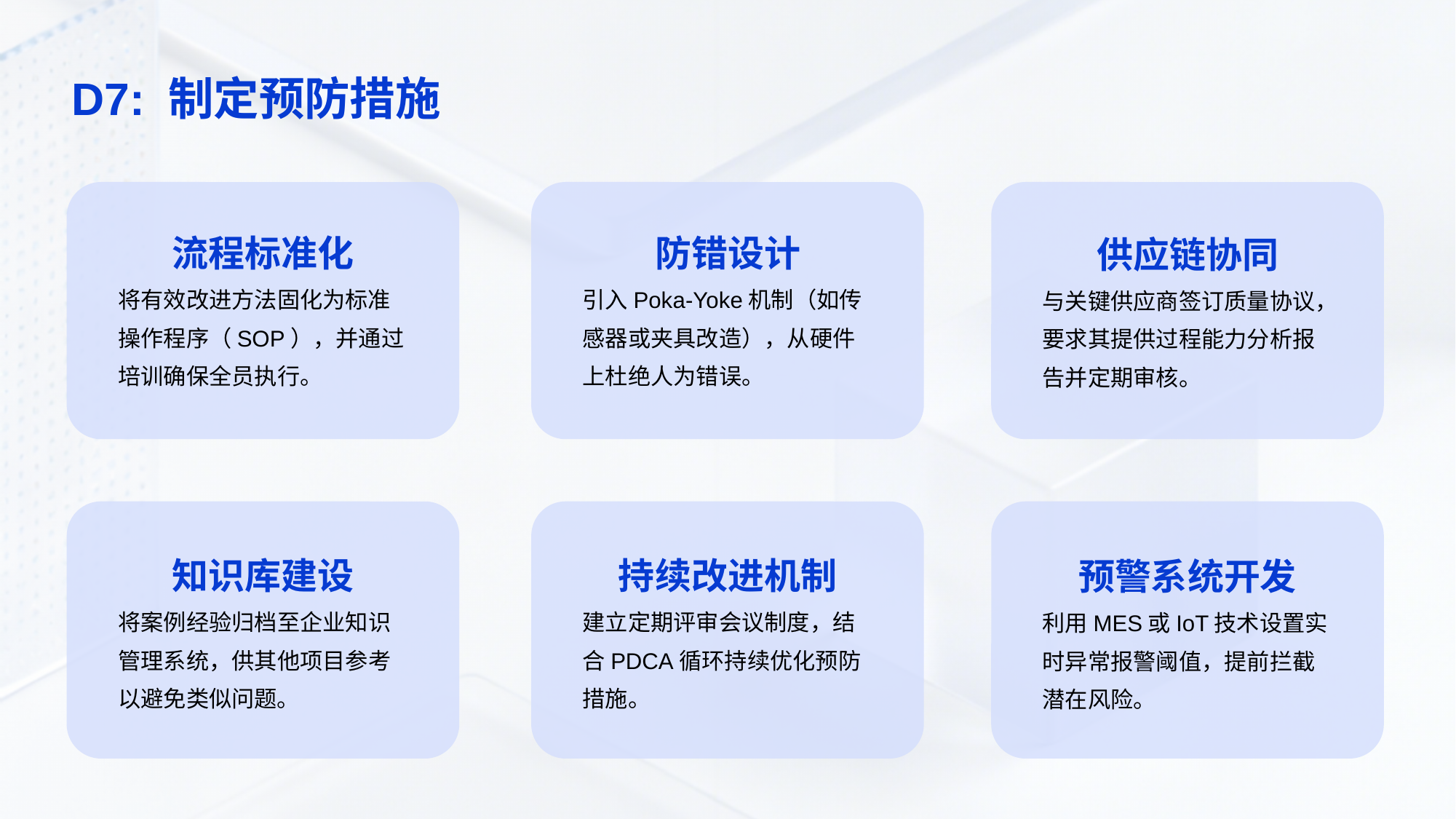

D7: 制定预防措施

流程标准化
防错设计
供应链协同
将有效改进方法固化为标准操作程序（SOP），并通过培训确保全员执行。
引入Poka-Yoke机制（如传感器或夹具改造），从硬件上杜绝人为错误。
与关键供应商签订质量协议，要求其提供过程能力分析报告并定期审核。

知识库建设
持续改进机制
预警系统开发
将案例经验归档至企业知识管理系统，供其他项目参考以避免类似问题。
建立定期评审会议制度，结合PDCA循环持续优化预防措施。
利用MES或IoT技术设置实时异常报警阈值，提前拦截潜在风险。